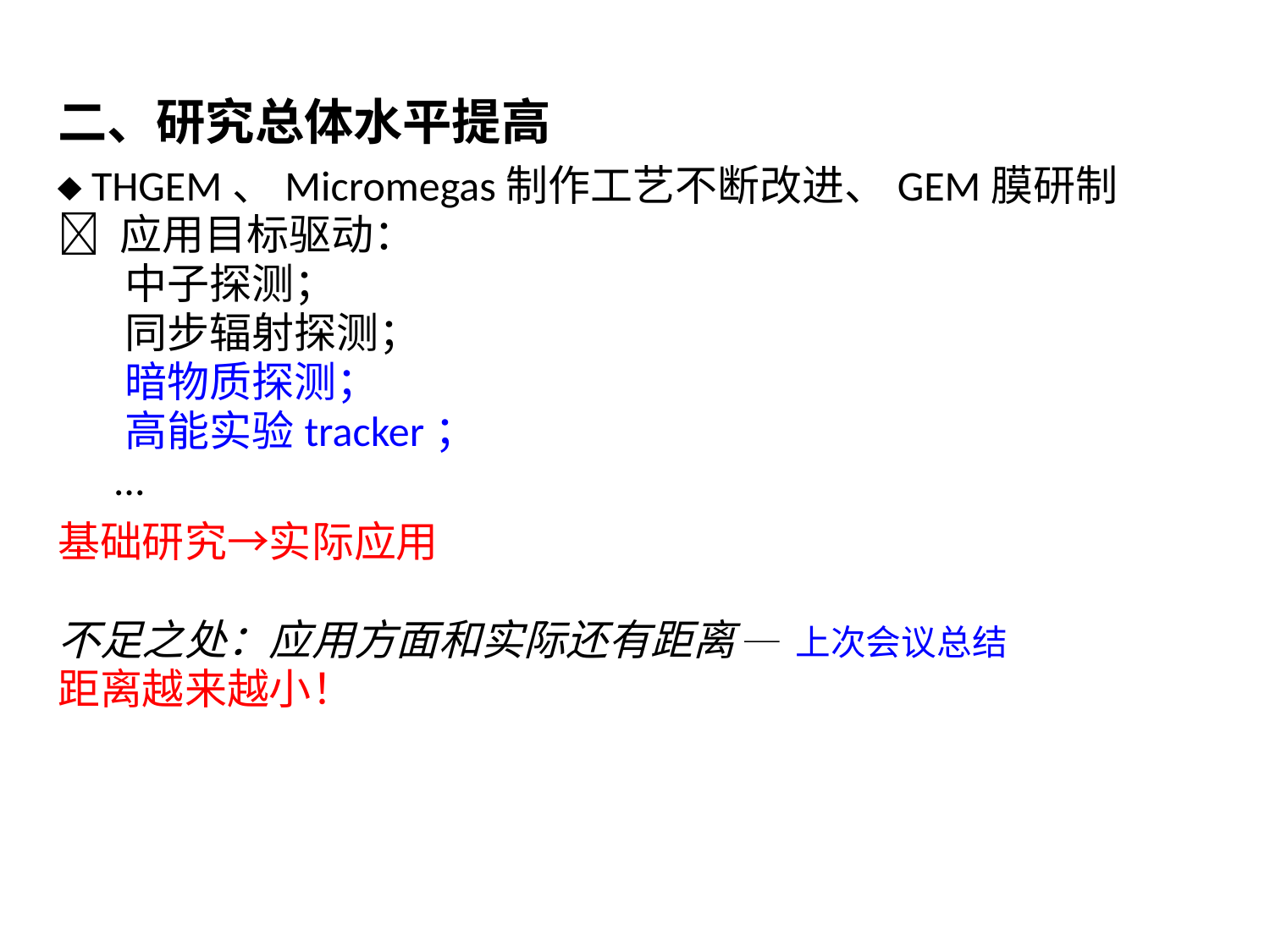

二、研究总体水平提高
♦ THGEM、Micromegas制作工艺不断改进、GEM膜研制
♦ 应用目标驱动：
      中子探测；
      同步辐射探测；
      暗物质探测；
      高能实验tracker；
      …
基础研究→实际应用

不足之处：应用方面和实际还有距离 ─  上次会议总结
距离越来越小！